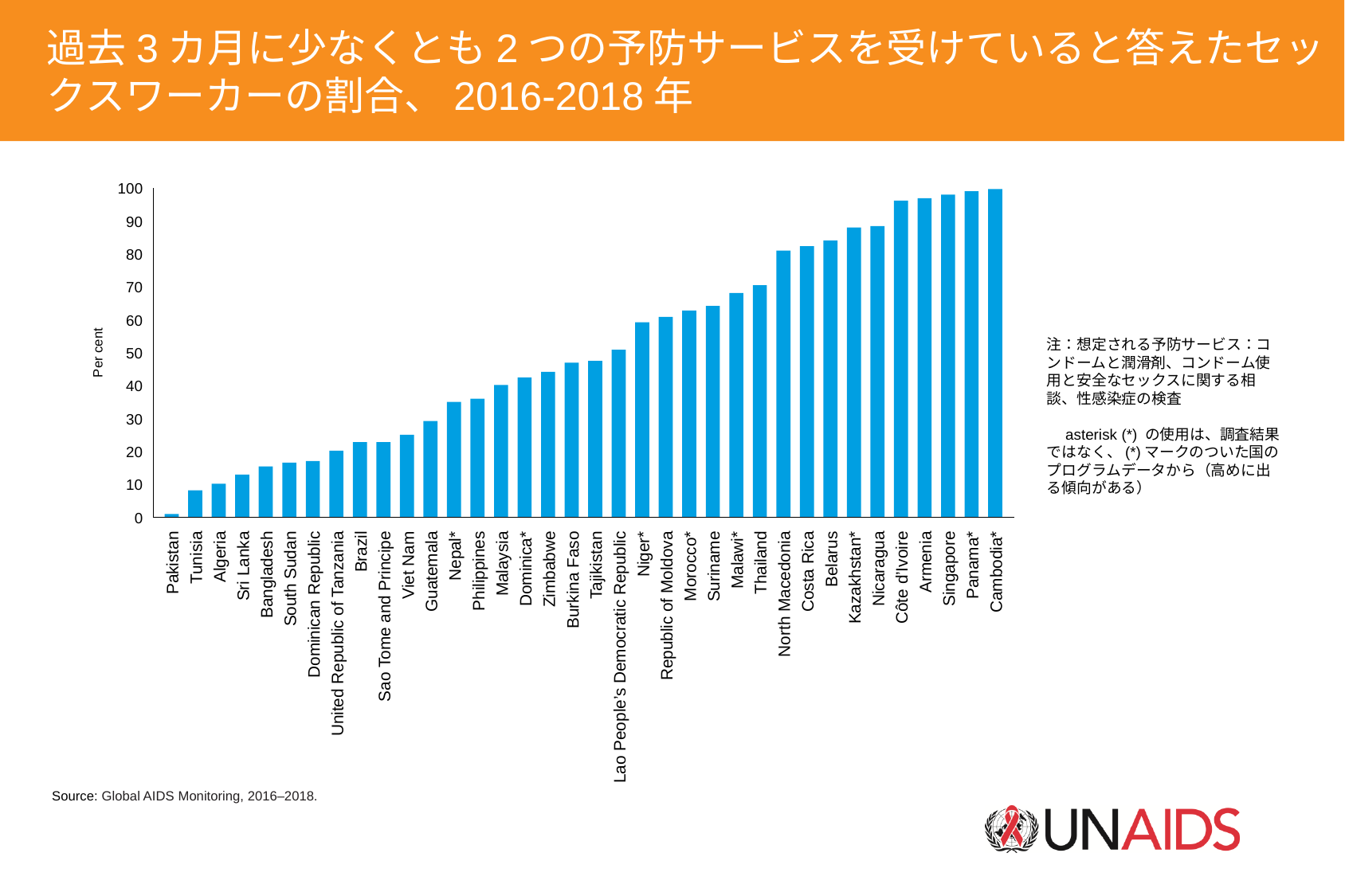

過去3カ月に少なくとも2つの予防サービスを受けていると答えたセックスワーカーの割合、2016-2018年
100

90

80

70

60

Per cent
注：想定される予防サービス：コンドームと潤滑剤、コンドーム使用と安全なセックスに関する相談、性感染症の検査

　asterisk (*) の使用は、調査結果ではなく、(*)マークのついた国のプログラムデータから（高めに出る傾向がある）
50

40

30

20

10

0

Pakistan
Tunisia
Algeria
Sri Lanka
Bangladesh
South Sudan
Dominican Republic
United Republic of Tanzania
Brazil
Sao Tome and Principe
Viet Nam
Guatemala
Nepal*
Philippines
Malaysia
Dominica*
Zimbabwe
Burkina Faso
Tajikistan
Lao People’s Democratic Republic
Niger*
Republic of Moldova
Morocco*
Suriname
Malawi*
Thailand
North Macedonia
Costa Rica
Belarus
Kazakhstan*
Nicaragua
Côte d’Ivoire
Armenia
Singapore
Panama*
Cambodia*
Source: Global AIDS Monitoring, 2016–2018.